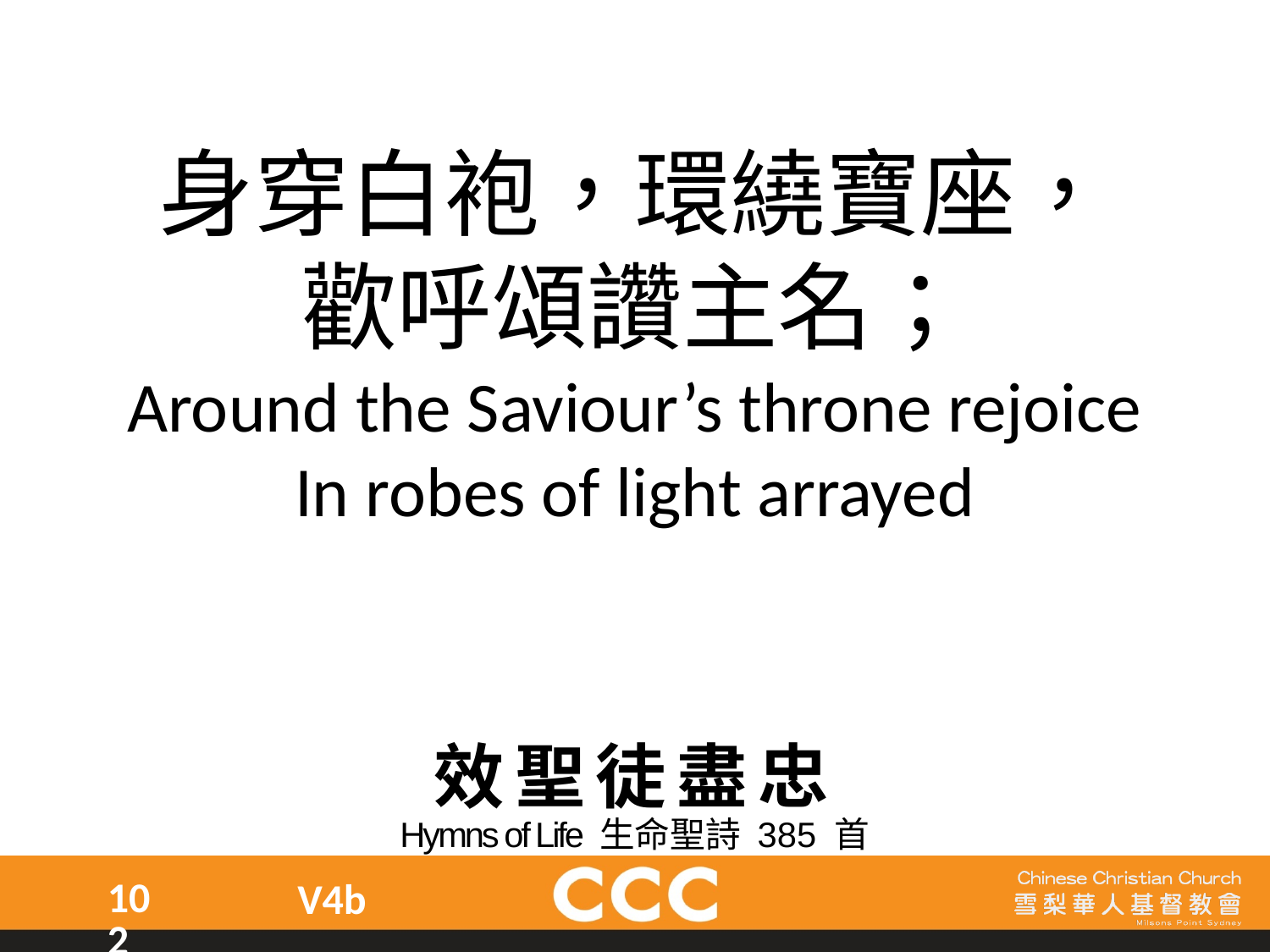

身穿白袍，環繞寶座，
歡呼頌讚主名；
Around the Saviour’s throne rejoice
In robes of light arrayed
效聖徒盡忠
Hymns of Life 生命聖詩 385 首
102
V4b